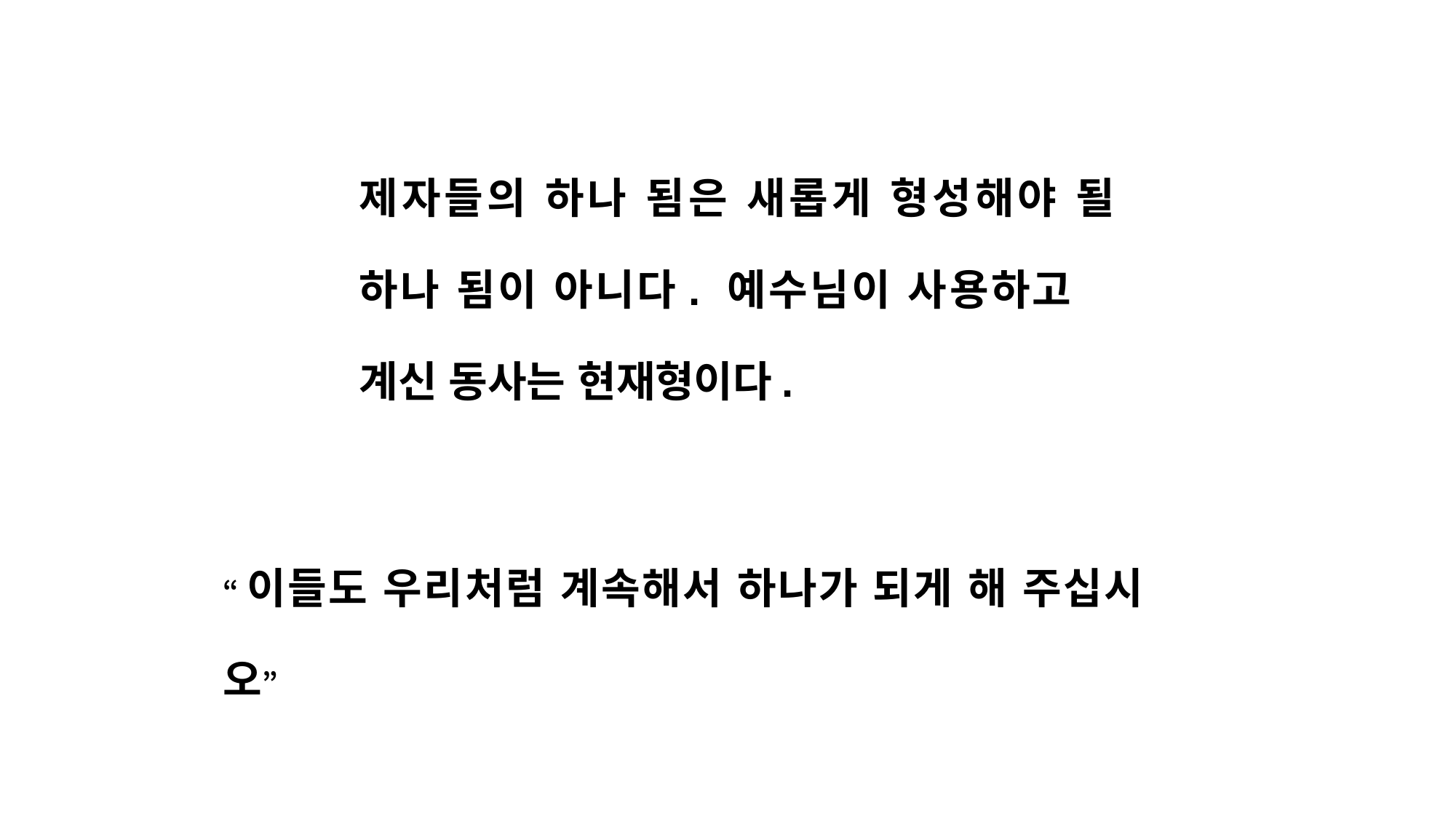

제자들의 하나 됨은 새롭게 형성해야 될 하나 됨이 아니다. 예수님이 사용하고    계신 동사는 현재형이다.
“이들도 우리처럼 계속해서 하나가 되게 해 주십시오”